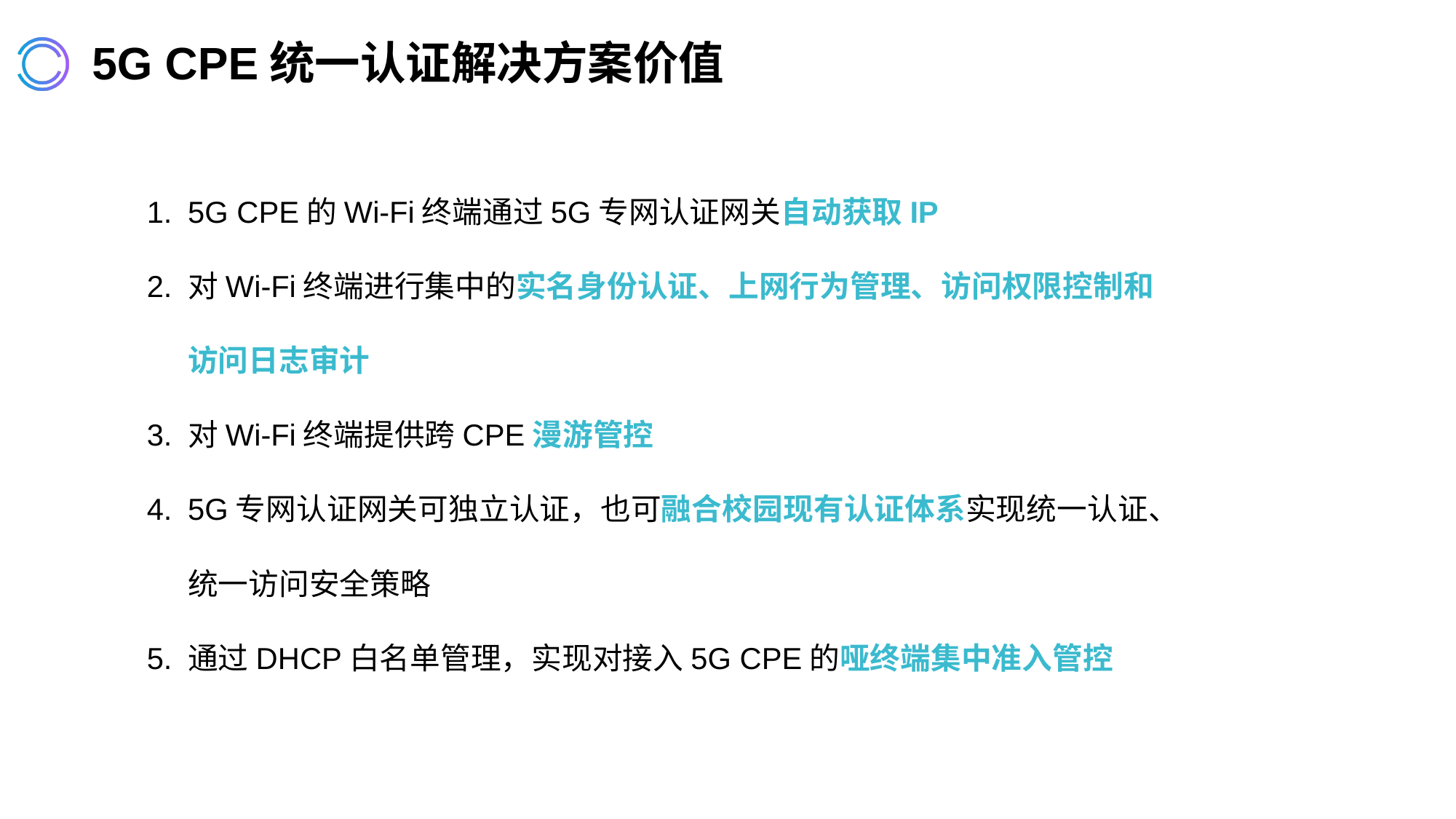

# 5G CPE统一认证解决方案价值
5G CPE的Wi-Fi终端通过5G专网认证网关自动获取IP

对Wi-Fi终端进行集中的实名身份认证、上网行为管理、访问权限控制和

访问日志审计

对Wi-Fi终端提供跨CPE漫游管控

5G专网认证网关可独立认证，也可融合校园现有认证体系实现统一认证、

统一访问安全策略

通过DHCP白名单管理，实现对接入5G CPE的哑终端集中准入管控